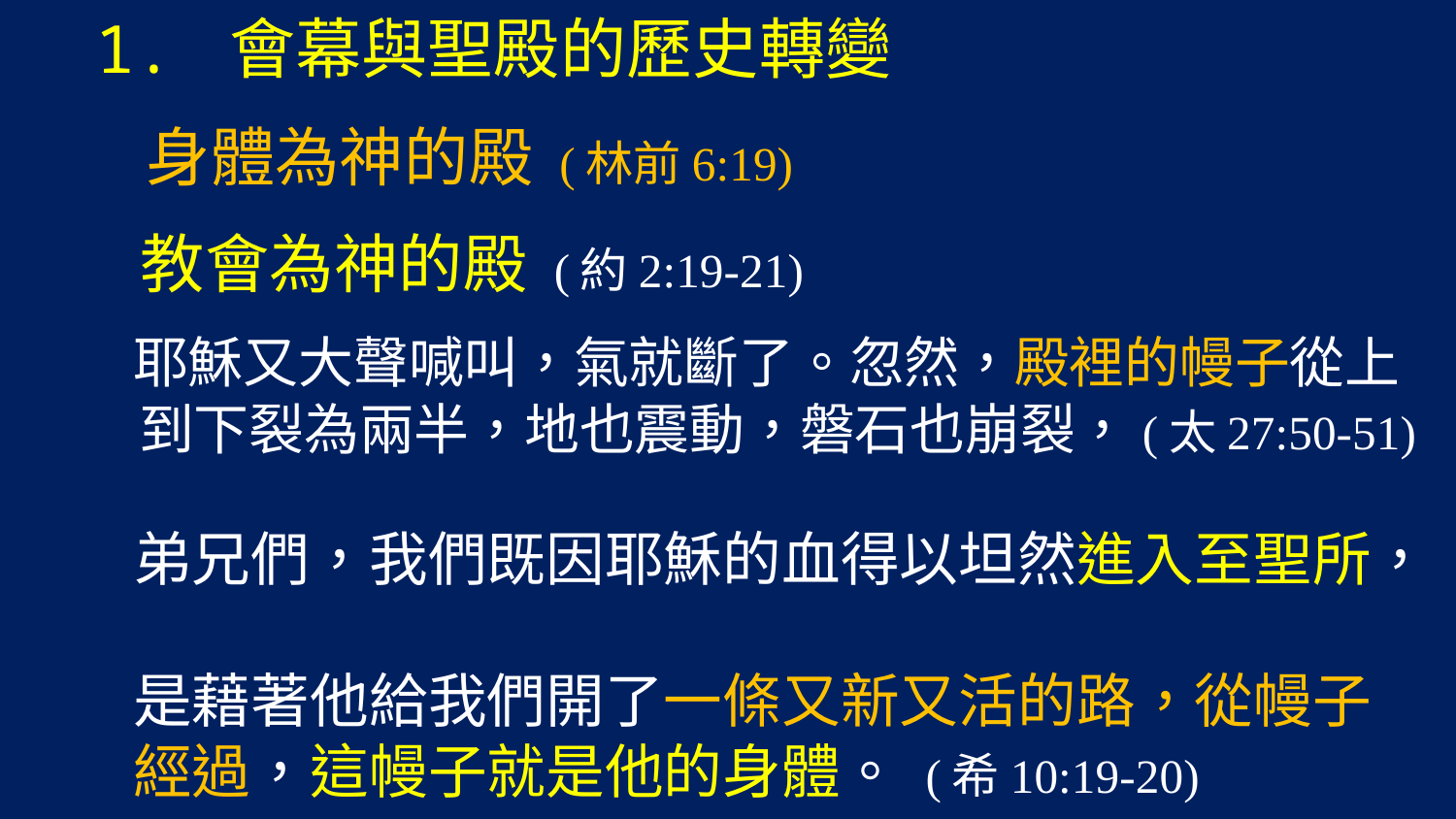

1. 會幕與聖殿的歷史轉變
         身體為神的殿 (林前6:19)
          教會為神的殿 (約2:19-21)

        耶穌又大聲喊叫，氣就斷了。忽然，殿裡的幔子從上
         到下裂為兩半，地也震動，磐石也崩裂，(太27:50-51)

        弟兄們，我們既因耶穌的血得以坦然進入至聖所，
        是藉著他給我們開了一條又新又活的路，從幔子
        經過，這幔子就是他的身體。 (希10:19-20)